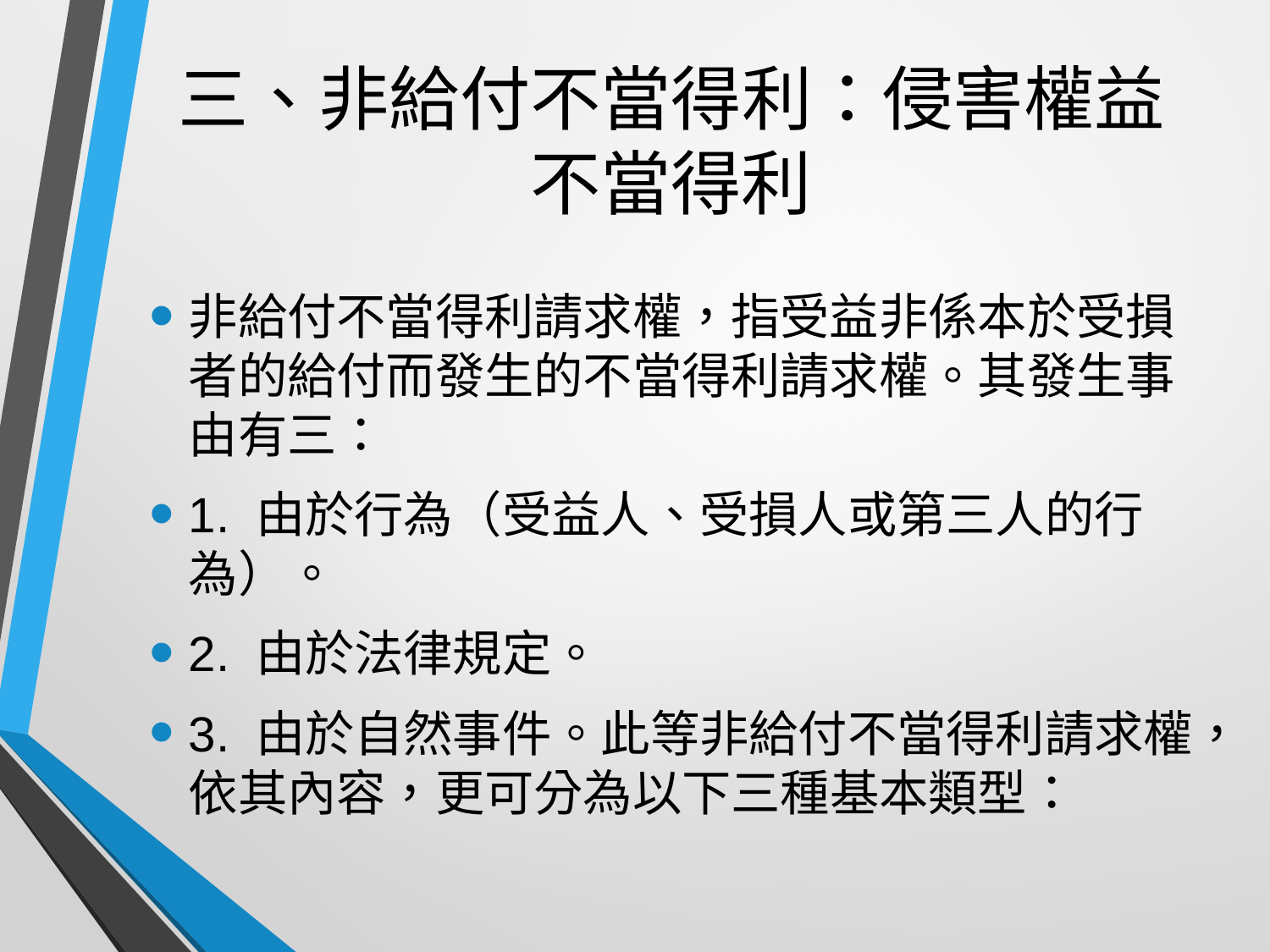

# 三、非給付不當得利：侵害權益不當得利
非給付不當得利請求權，指受益非係本於受損者的給付而發生的不當得利請求權。其發生事由有三：
1. 由於行為（受益人、受損人或第三人的行為）。
2. 由於法律規定。
3. 由於自然事件。此等非給付不當得利請求權，依其內容，更可分為以下三種基本類型：